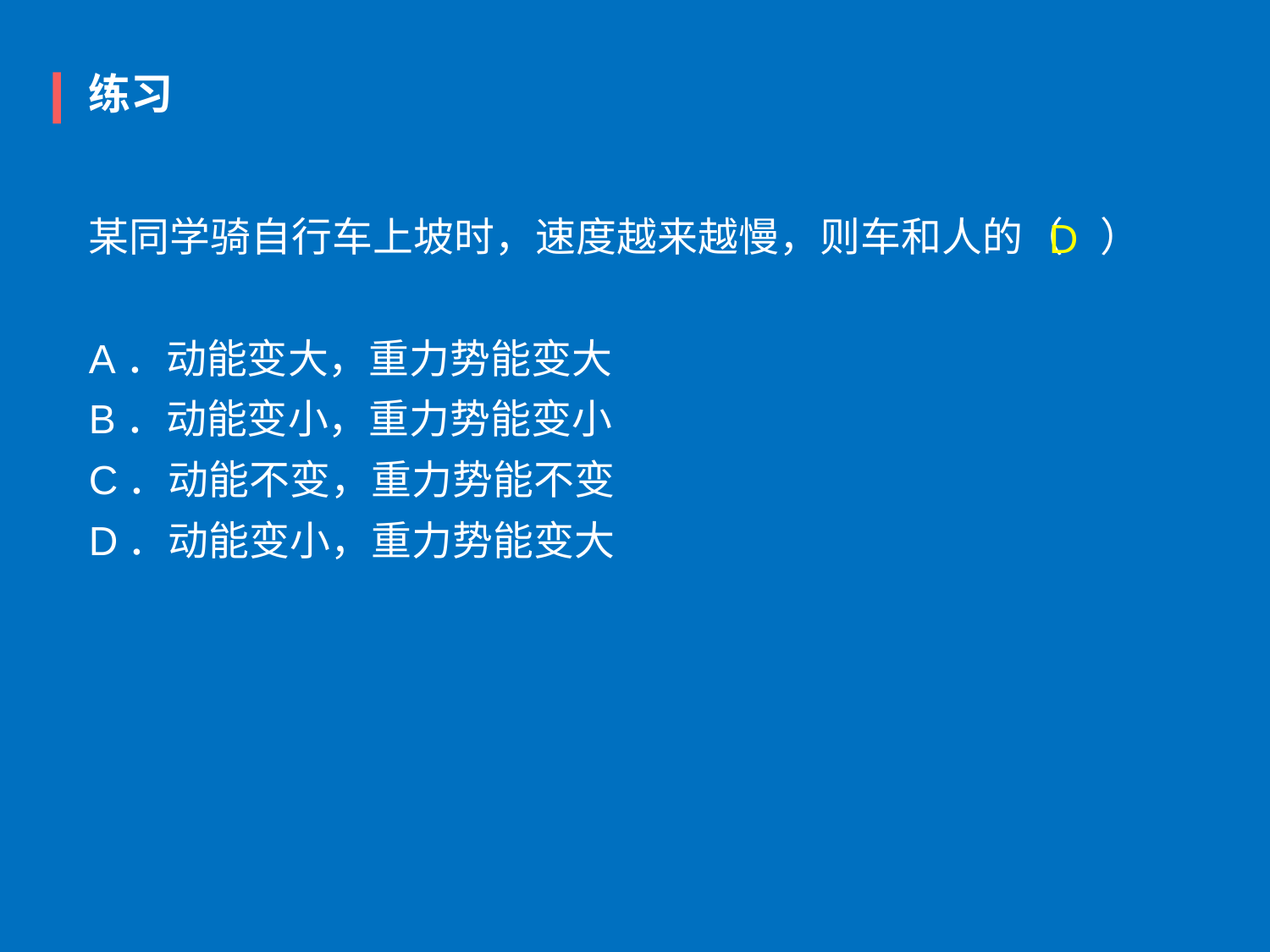

练习

某同学骑自行车上坡时，速度越来越慢，则车和人的（    ）
A．动能变大，重力势能变大
B．动能变小，重力势能变小
C．动能不变，重力势能不变
D．动能变小，重力势能变大
D